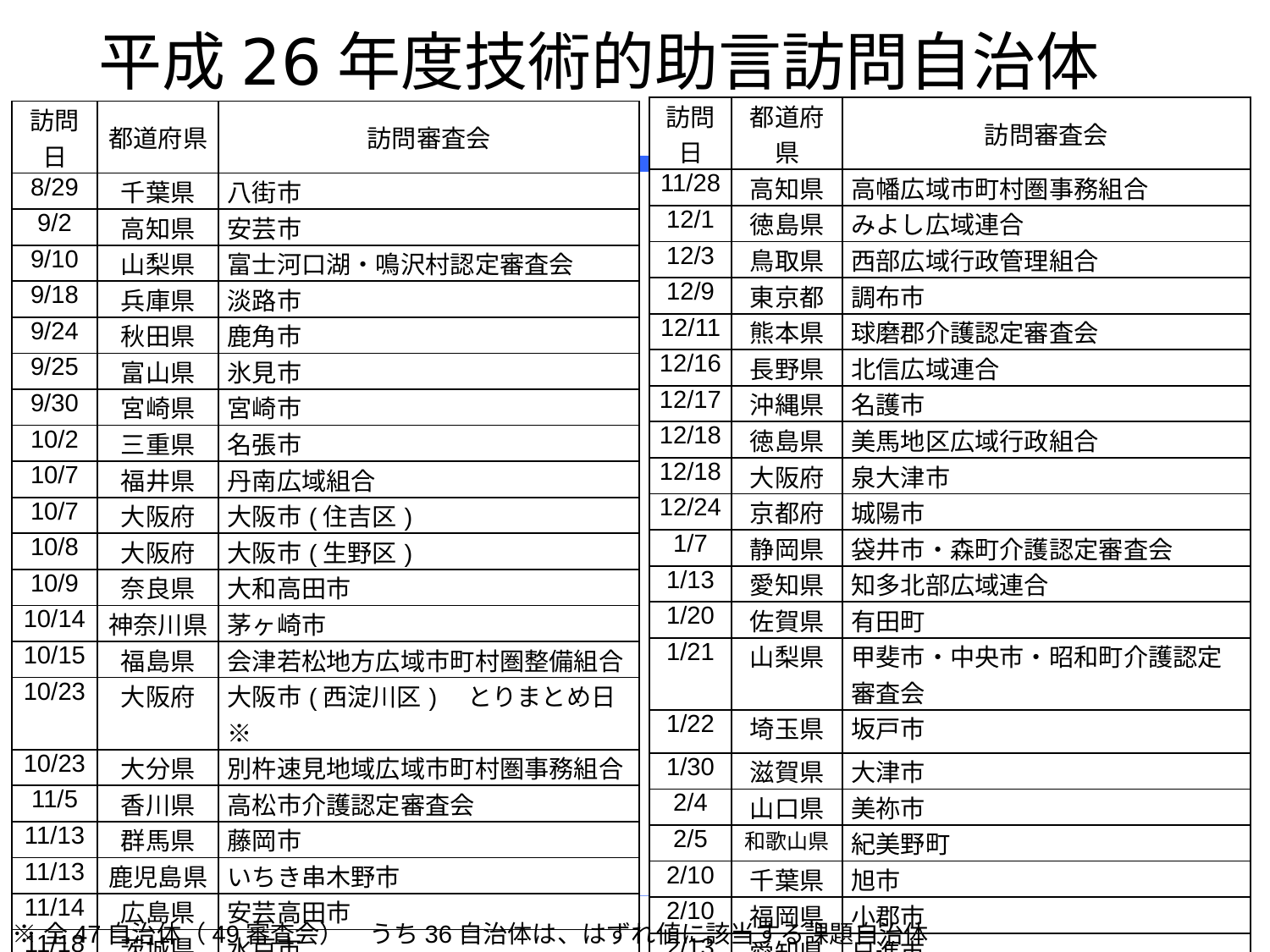

平成26年度技術的助言訪問自治体
| 訪問日 | 都道府県 | 訪問審査会 |
| --- | --- | --- |
| 11/28 | 高知県 | 高幡広域市町村圏事務組合 |
| 12/1 | 徳島県 | みよし広域連合 |
| 12/3 | 鳥取県 | 西部広域行政管理組合 |
| 12/9 | 東京都 | 調布市 |
| 12/11 | 熊本県 | 球磨郡介護認定審査会 |
| 12/16 | 長野県 | 北信広域連合 |
| 12/17 | 沖縄県 | 名護市 |
| 12/18 | 徳島県 | 美馬地区広域行政組合 |
| 12/18 | 大阪府 | 泉大津市 |
| 12/24 | 京都府 | 城陽市 |
| 1/7 | 静岡県 | 袋井市・森町介護認定審査会 |
| 1/13 | 愛知県 | 知多北部広域連合 |
| 1/20 | 佐賀県 | 有田町 |
| 1/21 | 山梨県 | 甲斐市・中央市・昭和町介護認定審査会 |
| 1/22 | 埼玉県 | 坂戸市 |
| 1/30 | 滋賀県 | 大津市 |
| 2/4 | 山口県 | 美祢市 |
| 2/5 | 和歌山県 | 紀美野町 |
| 2/10 | 千葉県 | 旭市 |
| 2/10 | 福岡県 | 小郡市 |
| 2/13 | 愛知県 | 日進市 |
| 2/17 | 愛媛県 | 西予市 |
| 2/18 | 新潟県 | 上越市 |
| 2/24 | 石川県 | かほく市 |
| 訪問日 | 都道府県 | 訪問審査会 |
| --- | --- | --- |
| 8/29 | 千葉県 | 八街市 |
| 9/2 | 高知県 | 安芸市 |
| 9/10 | 山梨県 | 富士河口湖・鳴沢村認定審査会 |
| 9/18 | 兵庫県 | 淡路市 |
| 9/24 | 秋田県 | 鹿角市 |
| 9/25 | 富山県 | 氷見市 |
| 9/30 | 宮崎県 | 宮崎市 |
| 10/2 | 三重県 | 名張市 |
| 10/7 | 福井県 | 丹南広域組合 |
| 10/7 | 大阪府 | 大阪市(住吉区) |
| 10/8 | 大阪府 | 大阪市(生野区) |
| 10/9 | 奈良県 | 大和高田市 |
| 10/14 | 神奈川県 | 茅ヶ崎市 |
| 10/15 | 福島県 | 会津若松地方広域市町村圏整備組合 |
| 10/23 | 大阪府 | 大阪市(西淀川区)　とりまとめ日※ |
| 10/23 | 大分県 | 別杵速見地域広域市町村圏事務組合 |
| 11/5 | 香川県 | 高松市介護認定審査会 |
| 11/13 | 群馬県 | 藤岡市 |
| 11/13 | 鹿児島県 | いちき串木野市 |
| 11/14 | 広島県 | 安芸高田市 |
| 11/18 | 茨城県 | 水戸市 |
| 11/20 | 青森県 | 津軽広域連合 |
| 11/21 | 岐阜県 | もとす広域連合 |
| 11/27 | 東京都 | 杉並区 |
| 11/28 | 岩手県 | 宮古市 |
※全47自治体（49審査会）　うち36自治体は、はずれ値に該当する課題自治体